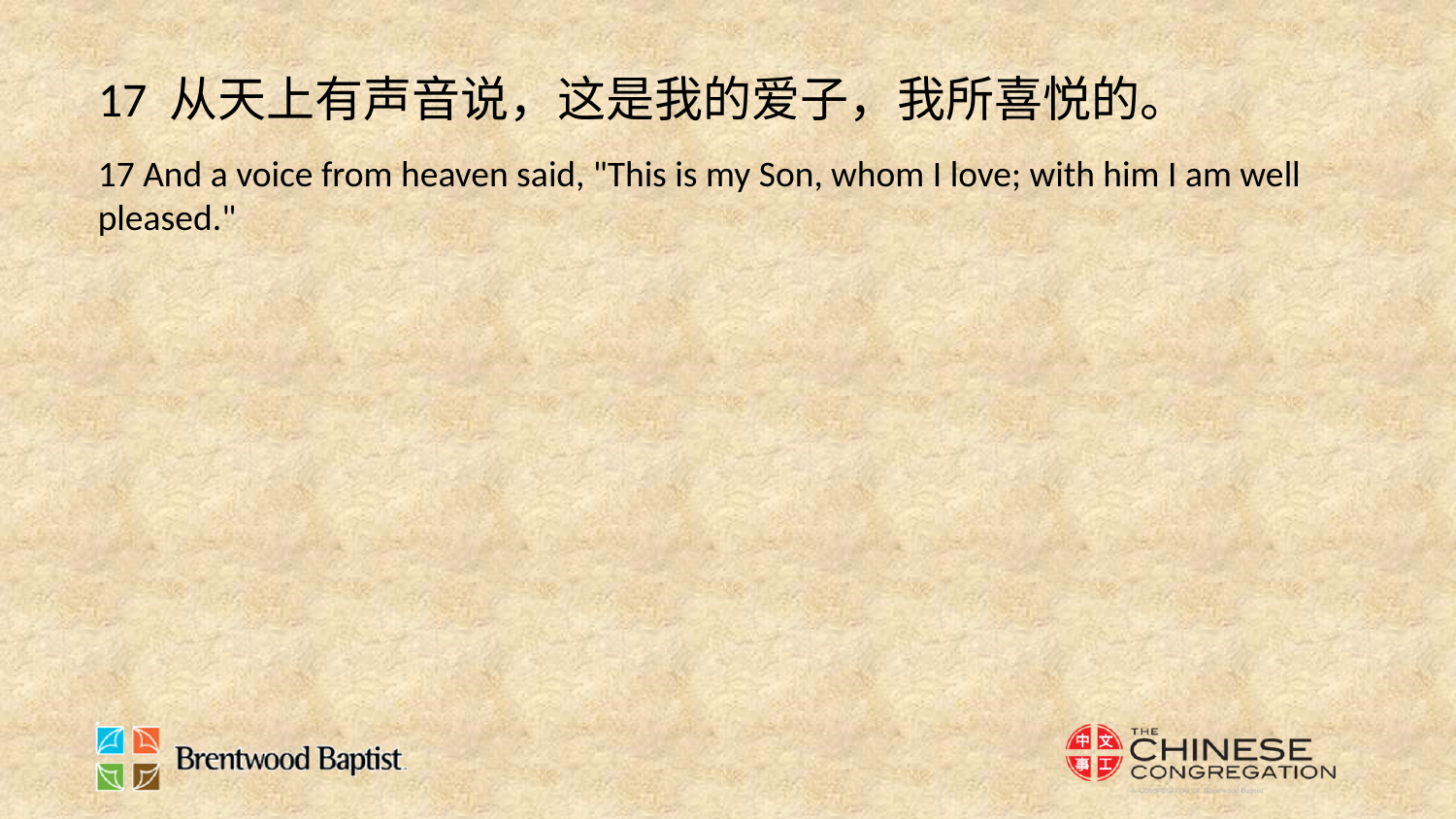

17 从天上有声音说，这是我的爱子，我所喜悦的。

17 And a voice from heaven said, "This is my Son, whom I love; with him I am well pleased."